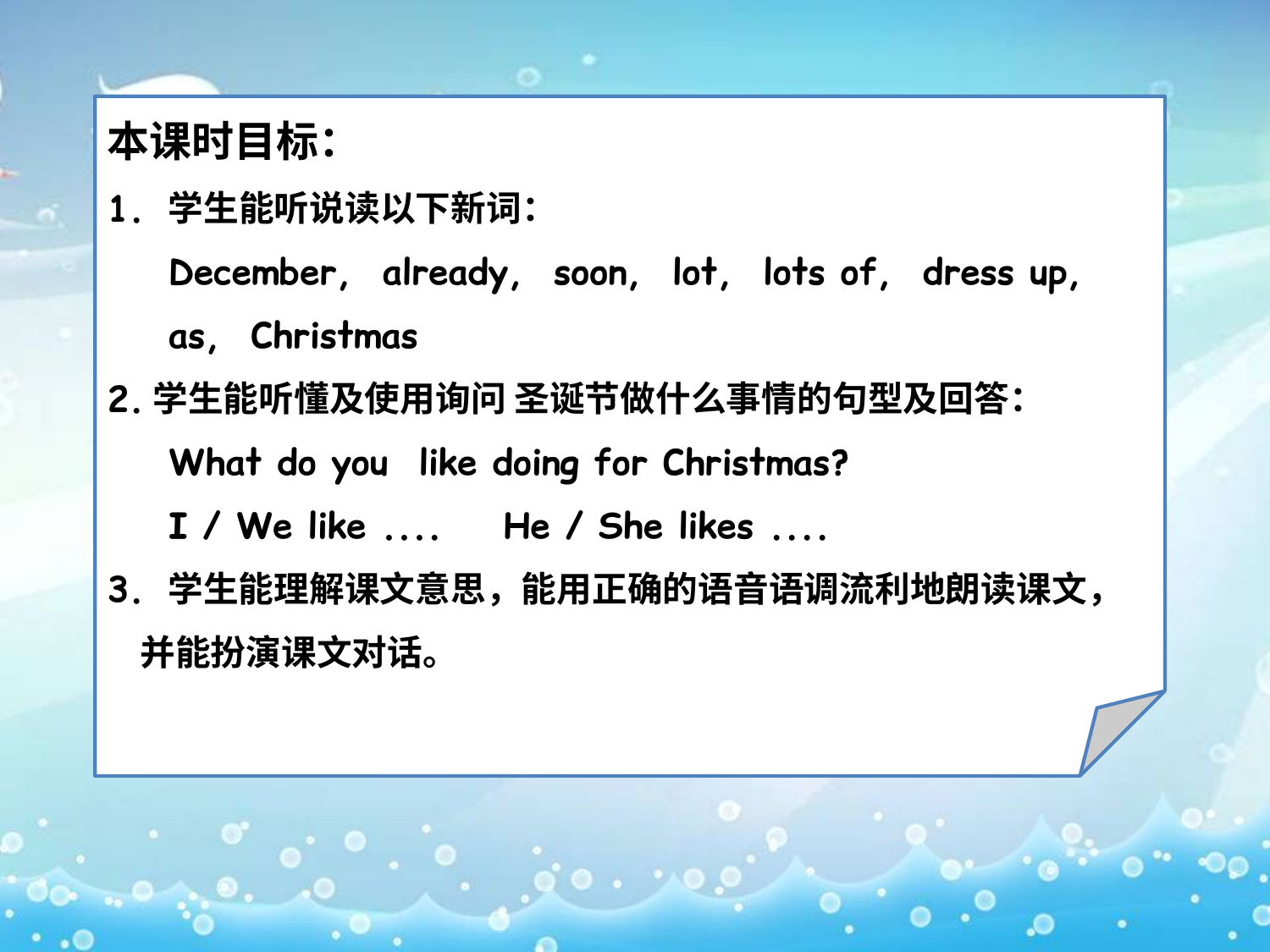

本课时目标：
1. 学生能听说读以下新词：
    December,  already,  soon,  lot,  lots of,  dress up,
    as,  Christmas
2.学生能听懂及使用询问 圣诞节做什么事情的句型及回答：
    What do you  like doing for Christmas?
    I / We like ....    He / She likes ....
3. 学生能理解课文意思，能用正确的语音语调流利地朗读课文，
   并能扮演课文对话。